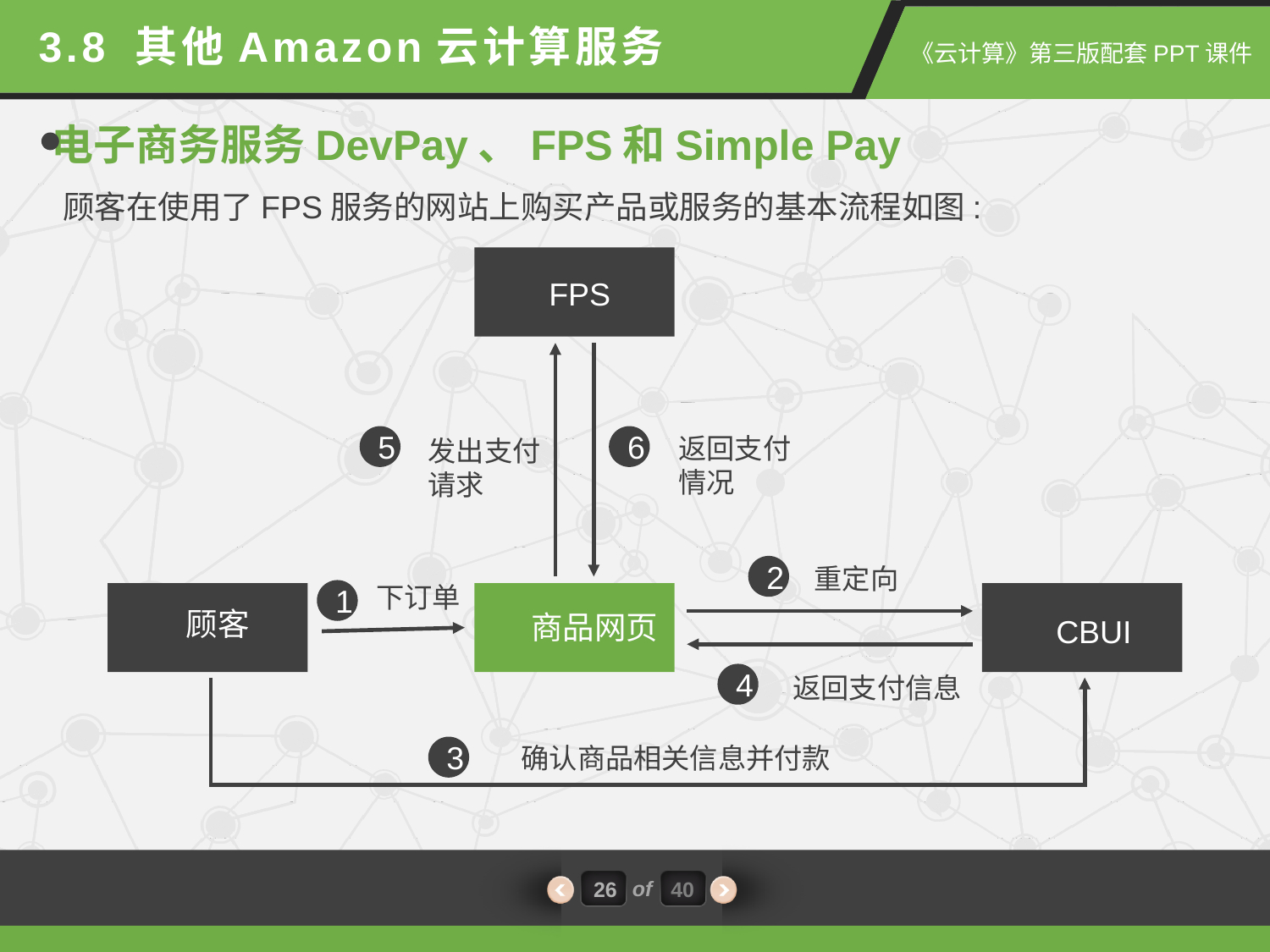

3.8 其他Amazon云计算服务
电子商务服务DevPay、FPS和Simple Pay

顾客在使用了FPS服务的网站上购买产品或服务的基本流程如图:

FPS
返回支付
情况
5
6
发出支付
请求
重定向
2
下订单
1

顾客

商品网页

CBUI
4
返回支付信息

确认商品相关信息并付款
3
26